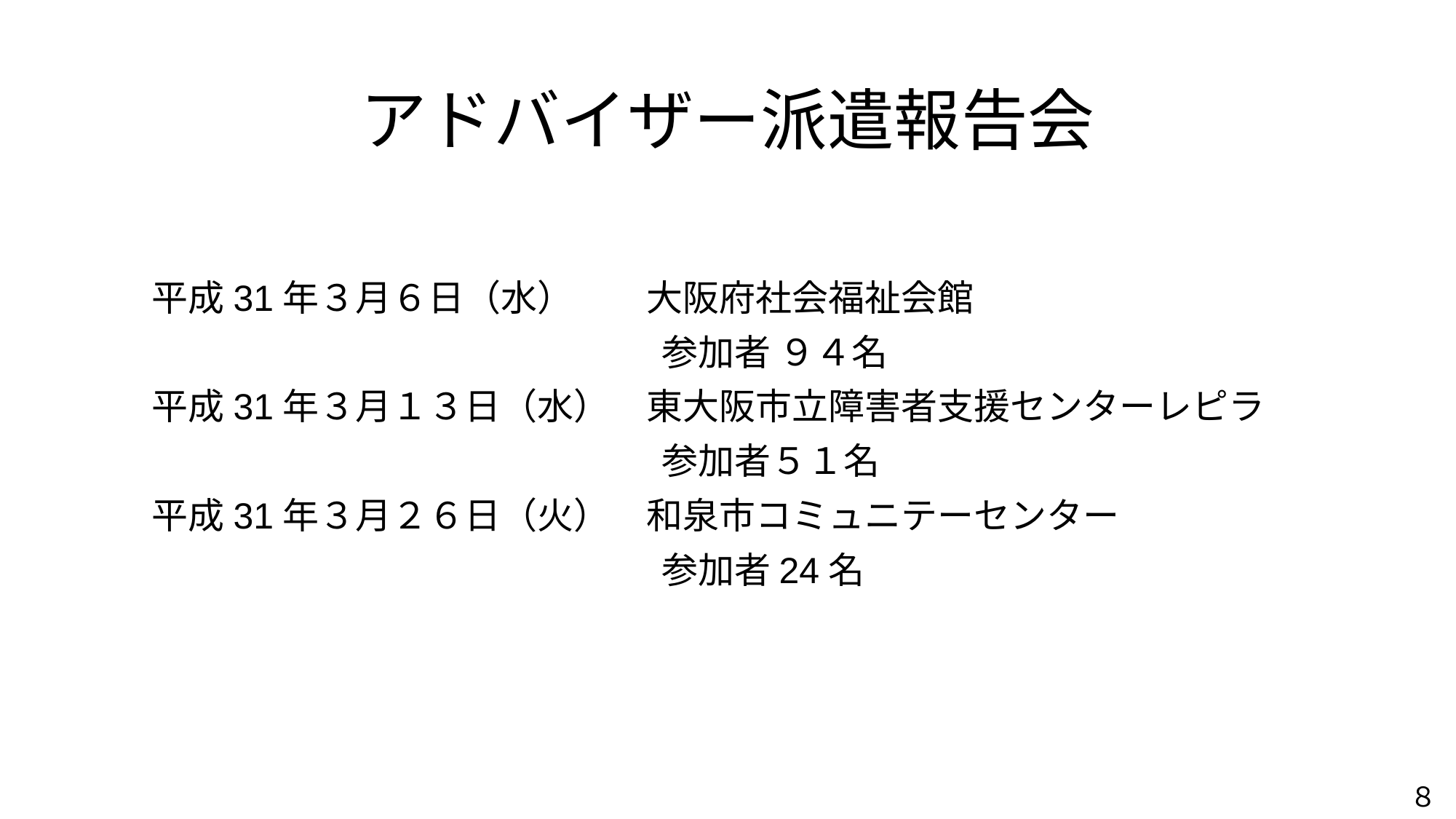

# アドバイザー派遣報告会
平成31年３月６日（水）　　大阪府社会福祉会館
　　　　　　　　　　　　　　参加者 ９４名
平成31年３月１３日（水）　東大阪市立障害者支援センターレピラ
　　　　　　　　　　　　　　参加者５１名
平成31年３月２６日（火）　和泉市コミュニテーセンター
　　　　　　　　　　　　　　参加者24名
８